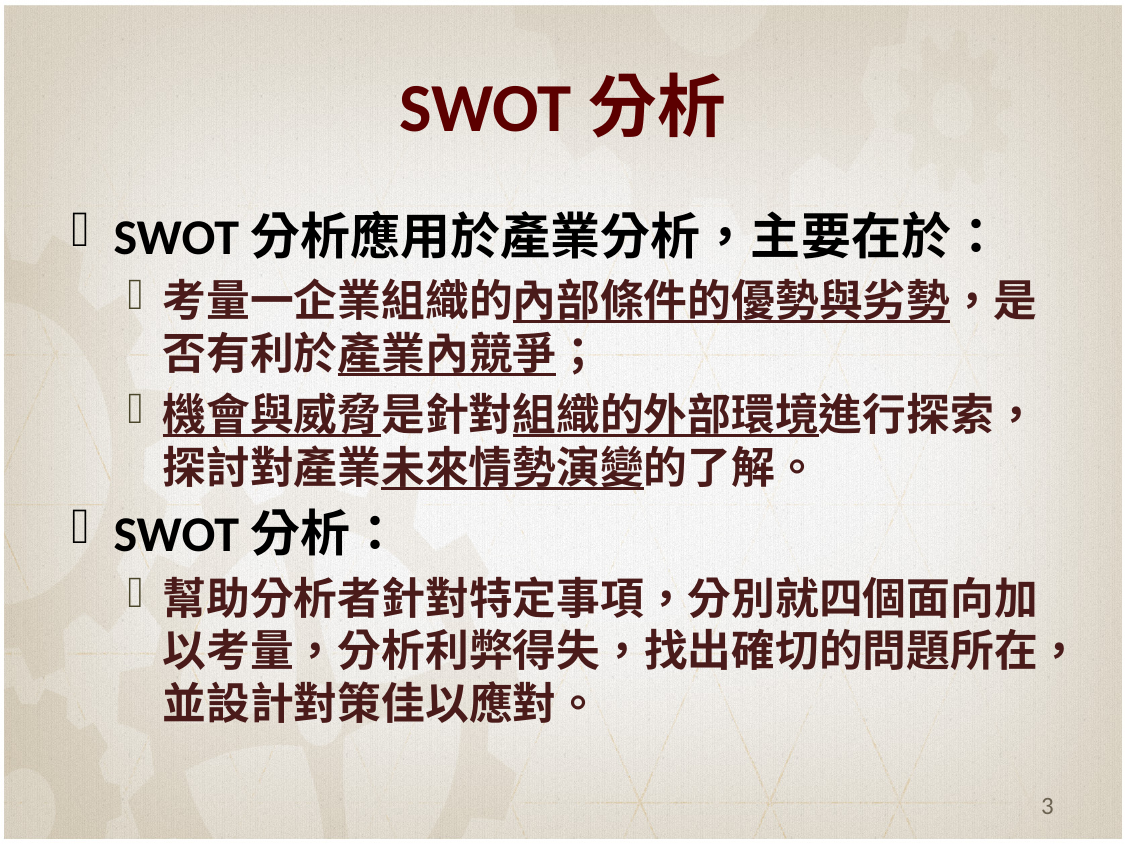

# SWOT分析
SWOT分析應用於產業分析，主要在於：
考量一企業組織的內部條件的優勢與劣勢，是否有利於產業內競爭；
機會與威脅是針對組織的外部環境進行探索，探討對產業未來情勢演變的了解。
SWOT分析：
幫助分析者針對特定事項，分別就四個面向加以考量，分析利弊得失，找出確切的問題所在，並設計對策佳以應對。
3